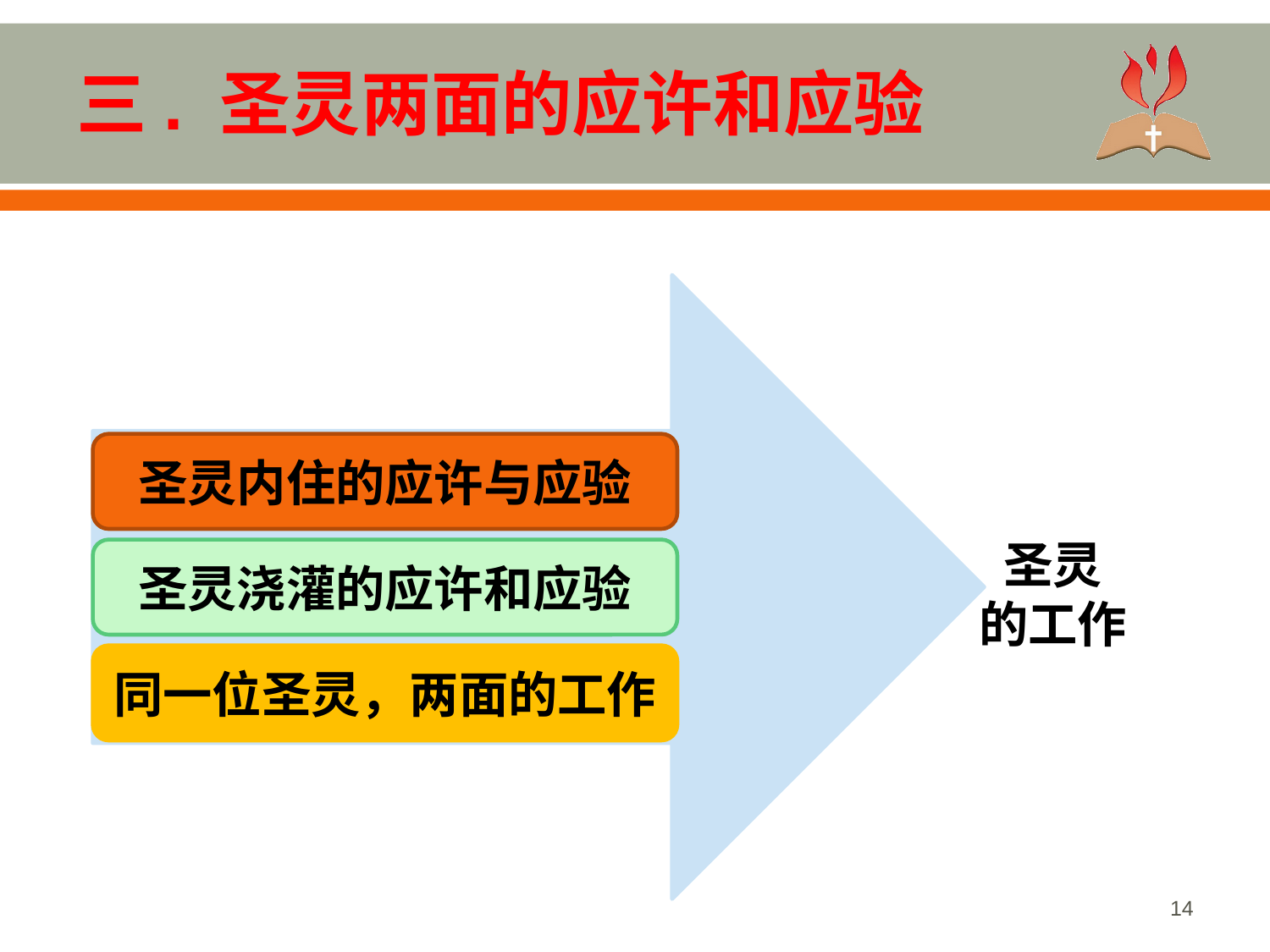

# 三. 圣灵两面的应许和应验

圣灵内住的应许与应验
圣灵
的工作
圣灵浇灌的应许和应验

同一位圣灵，两面的工作
14